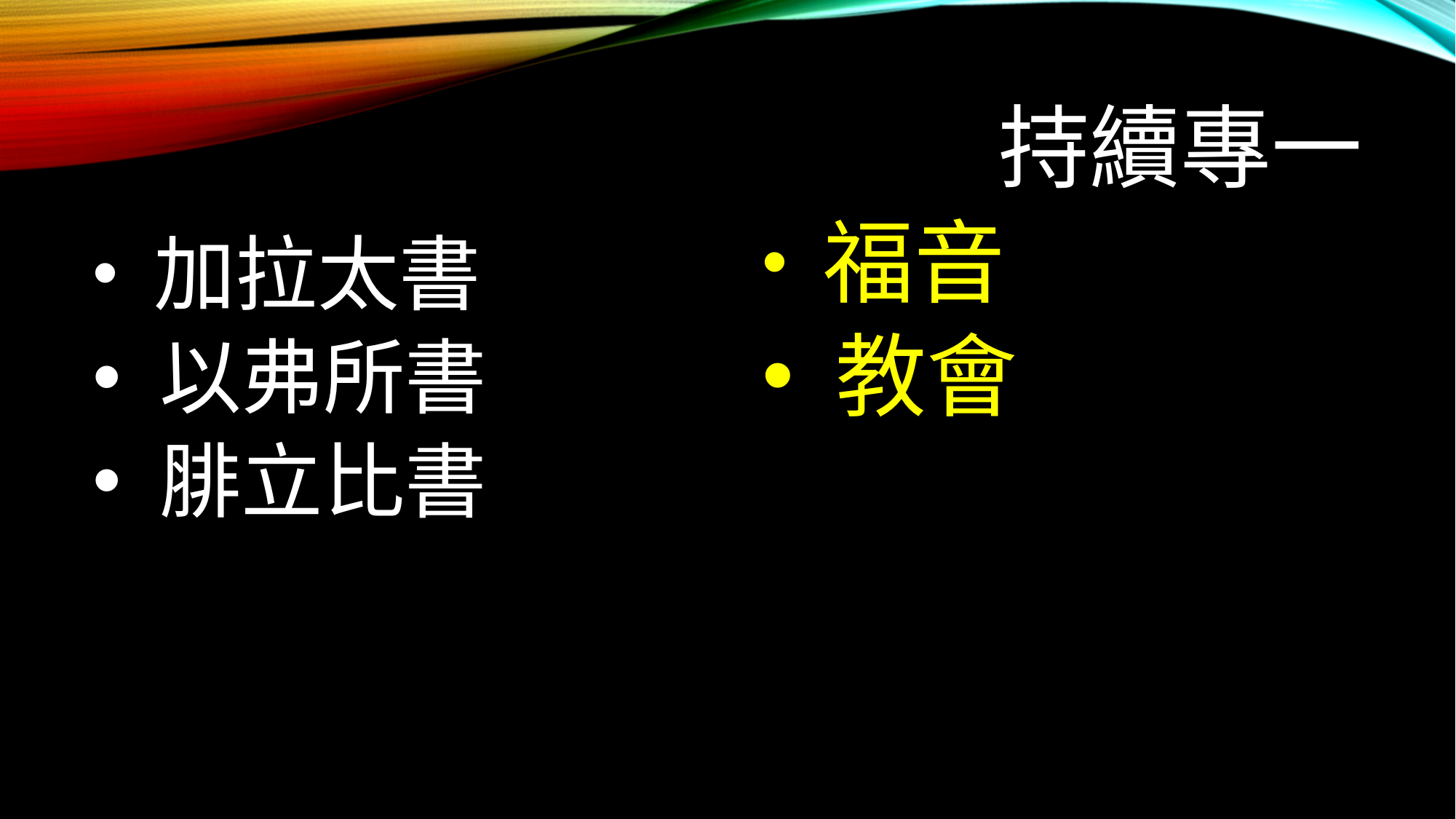

# 持續專一
 福音
 教會

 加拉太書
 以弗所書
 腓立比書